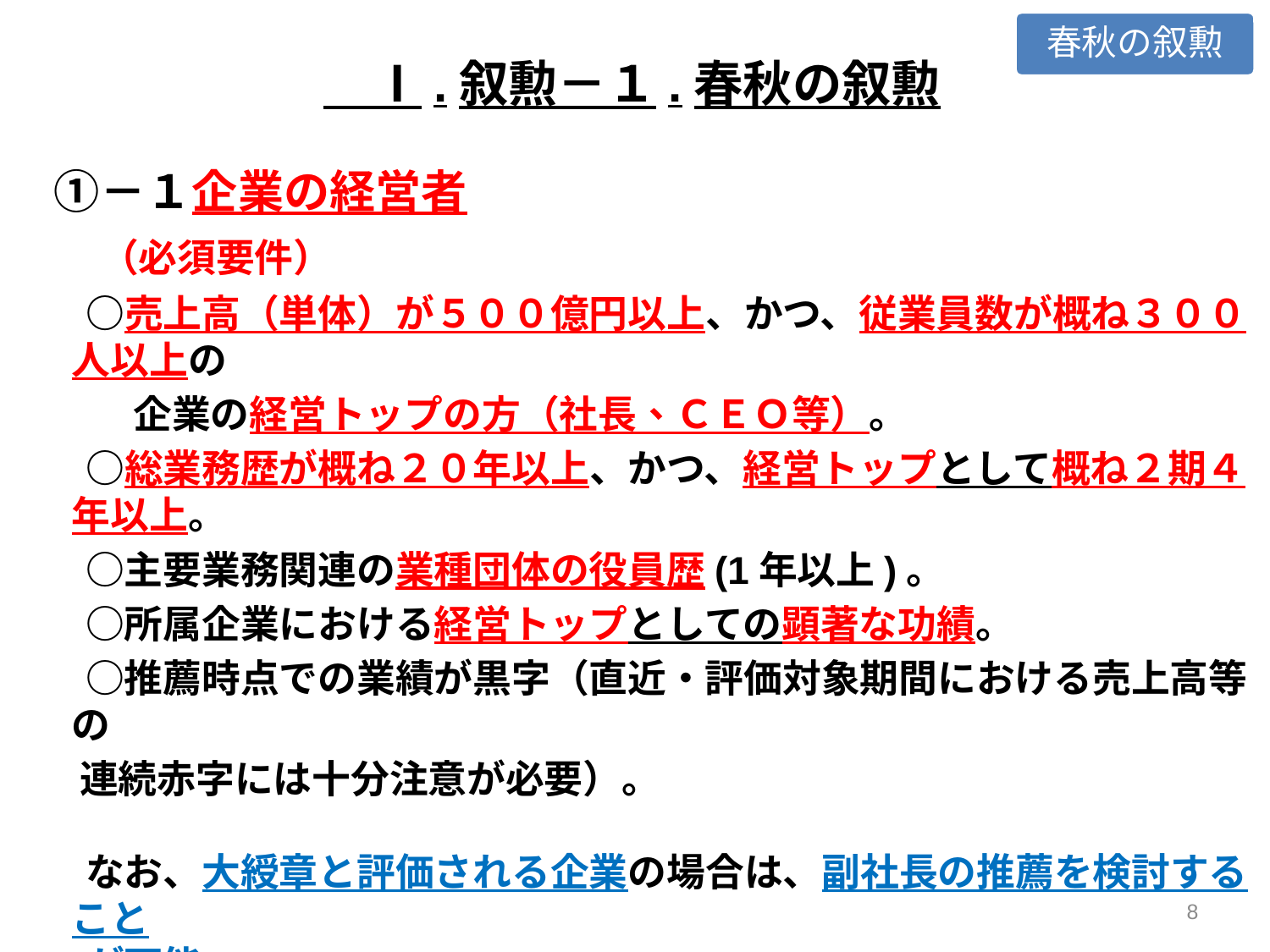

春秋の叙勲
　Ⅰ.叙勲－１.春秋の叙勲
　①－１企業の経営者
　　（必須要件）
　　○売上高（単体）が５００億円以上、かつ、従業員数が概ね３００人以上の
　　　 企業の経営トップの方（社長、ＣＥＯ等）。
　　○総業務歴が概ね２０年以上、かつ、経営トップとして概ね２期４年以上。
　　○主要業務関連の業種団体の役員歴(1年以上)。
　　○所属企業における経営トップとしての顕著な功績。
　　○推薦時点での業績が黒字（直近・評価対象期間における売上高等の
       連続赤字には十分注意が必要）。

　　なお、大綬章と評価される企業の場合は、副社長の推薦を検討すること
　　が可能。
8